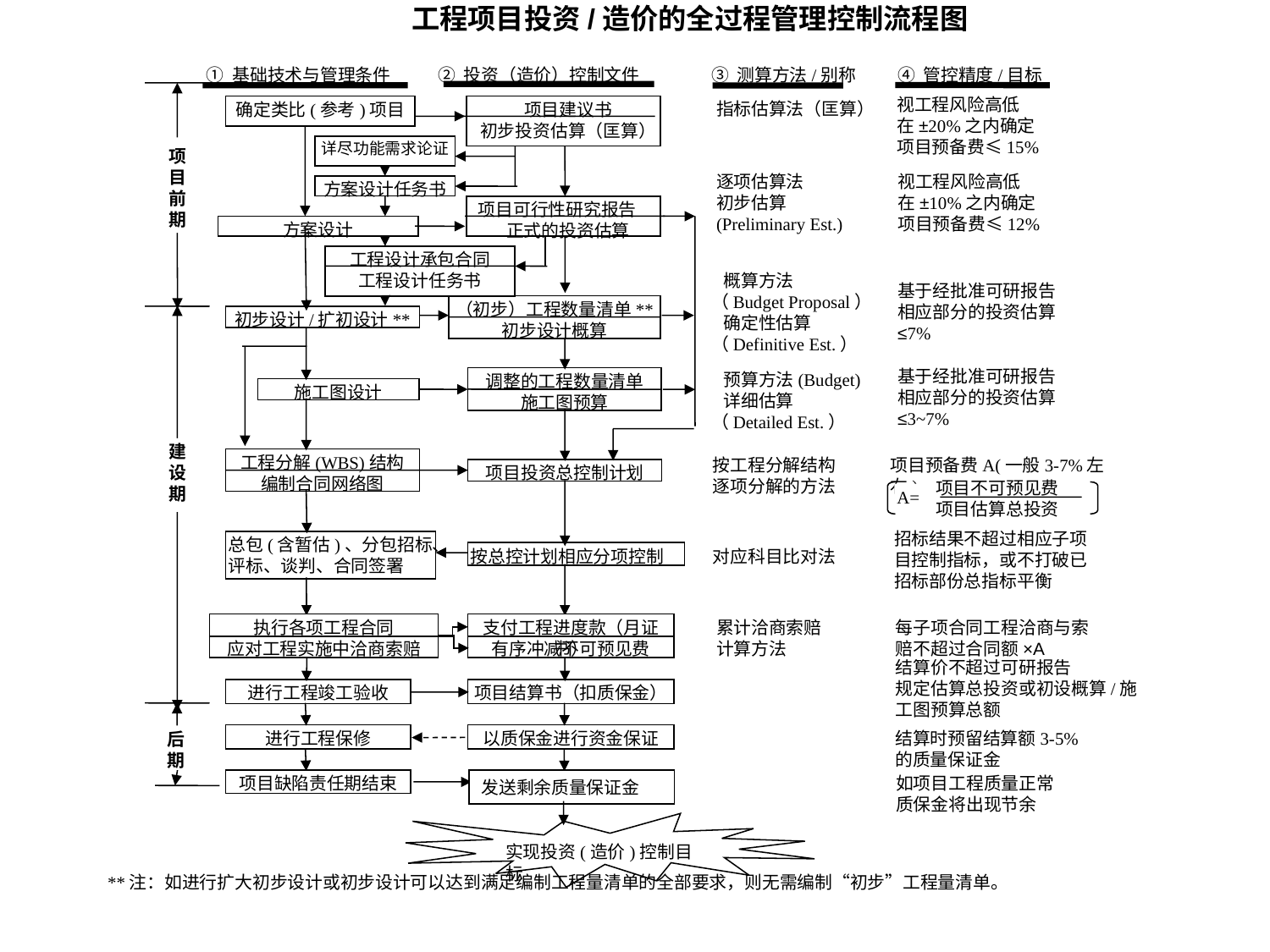

工程项目投资/造价的全过程管理控制流程图

① 基础技术与管理条件

② 投资（造价）控制文件

③ 测算方法/别称

④ 管控精度/目标

视工程风险高低
在±20%之内确定
项目预备费≤15%
指标估算法（匡算）

项目建议书
初步投资估算（匡算）

确定类比(参考)项目

项目前期
视工程风险高低
在±10%之内确定
项目预备费≤12%

逐项估算法
初步估算
(Preliminary Est.)

方案设计任务书

项目可行性研究报告
正式的投资估算
方案设计

工程设计承包合同
工程设计任务书

  概算方法
（Budget Proposal）
  确定性估算
（Definitive Est.）

基于经批准可研报告相应部分的投资估算
≤7%
（初步）工程数量清单**
初步设计概算

初步设计/扩初设计**

基于经批准可研报告相应部分的投资估算
≤3~7%

  预算方法(Budget)
  详细估算
（Detailed Est.）
调整的工程数量清单
施工图预算

施工图设计

建设期
工程分解(WBS)结构
编制合同网络图

按工程分解结构
逐项分解的方法
项目预备费A(一般3-7%左右)
项目投资总控制计划

项目不可预见费
项目估算总投资

A=

招标结果不超过相应子项目控制指标，或不打破已招标部份总指标平衡
总包(含暂估)、分包招标、评标、谈判、合同签署
按总控计划相应分项控制
对应科目比对法

执行各项工程合同
支付工程进度款（月证书）
累计洽商索赔
计算方法
每子项合同工程洽商与索赔不超过合同额×A
应对工程实施中洽商索赔
有序冲减不可预见费
结算价不超过可研报告
规定估算总投资或初设概算/施工图预算总额

进行工程竣工验收
项目结算书（扣质保金）

进行工程保修
以质保金进行资金保证
结算时预留结算额3-5%的质量保证金
后期

如项目工程质量正常
质保金将出现节余
项目缺陷责任期结束
发送剩余质量保证金

**注：如进行扩大初步设计或初步设计可以达到满足编制工程量清单的全部要求，则无需编制“初步”工程量清单。
实现投资(造价)控制目标

详尽功能需求论证